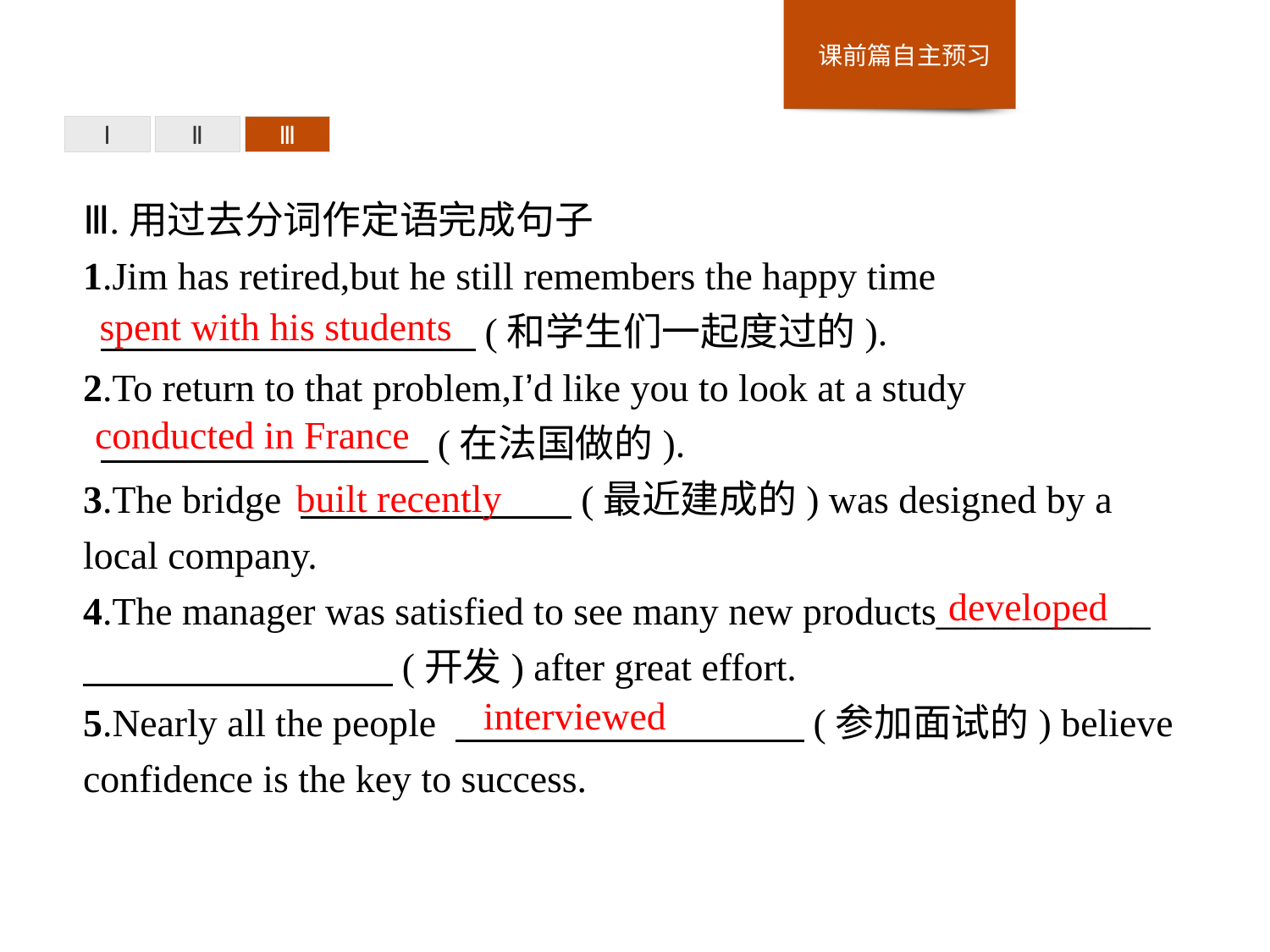

Ⅰ
Ⅱ
Ⅲ
Ⅲ.用过去分词作定语完成句子
1.Jim has retired,but he still remembers the happy time
 　　　　   　　　　　(和学生们一起度过的).
2.To return to that problem,I’d like you to look at a study
 　　　  　　　　　(在法国做的).
3.The bridge 　　　　　　　(最近建成的) was designed by a local company.
4.The manager was satisfied to see many new products___________ 　　　　　　　　(开发) after great effort.
5.Nearly all the people 　　　　　　　　　(参加面试的) believe confidence is the key to success.
spent with his students
conducted in France
built recently
developed
interviewed